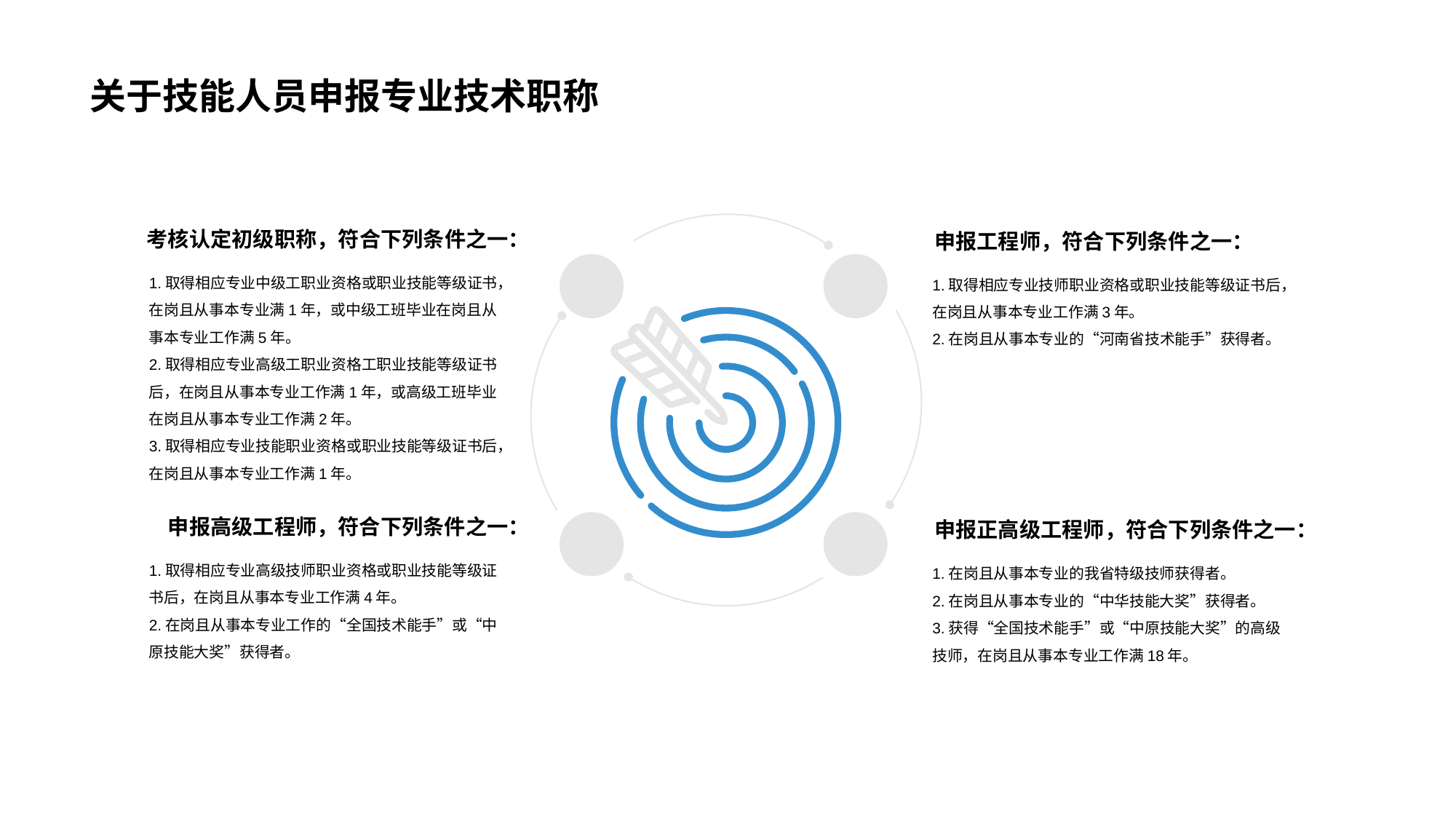

# 关于技能人员申报专业技术职称
考核认定初级职称，符合下列条件之一：
申报工程师，符合下列条件之一：

1.取得相应专业中级工职业资格或职业技能等级证书，在岗且从事本专业满1年，或中级工班毕业在岗且从事本专业工作满5年。
2.取得相应专业高级工职业资格工职业技能等级证书后，在岗且从事本专业工作满1年，或高级工班毕业在岗且从事本专业工作满2年。
3.取得相应专业技能职业资格或职业技能等级证书后，在岗且从事本专业工作满1年。
1.取得相应专业技师职业资格或职业技能等级证书后，在岗且从事本专业工作满3年。
2.在岗且从事本专业的“河南省技术能手”获得者。

申报高级工程师，符合下列条件之一：
申报正高级工程师，符合下列条件之一：

1.取得相应专业高级技师职业资格或职业技能等级证书后，在岗且从事本专业工作满4年。
2.在岗且从事本专业工作的“全国技术能手”或“中原技能大奖”获得者。
1.在岗且从事本专业的我省特级技师获得者。
2.在岗且从事本专业的“中华技能大奖”获得者。
3.获得“全国技术能手”或“中原技能大奖”的高级技师，在岗且从事本专业工作满18年。